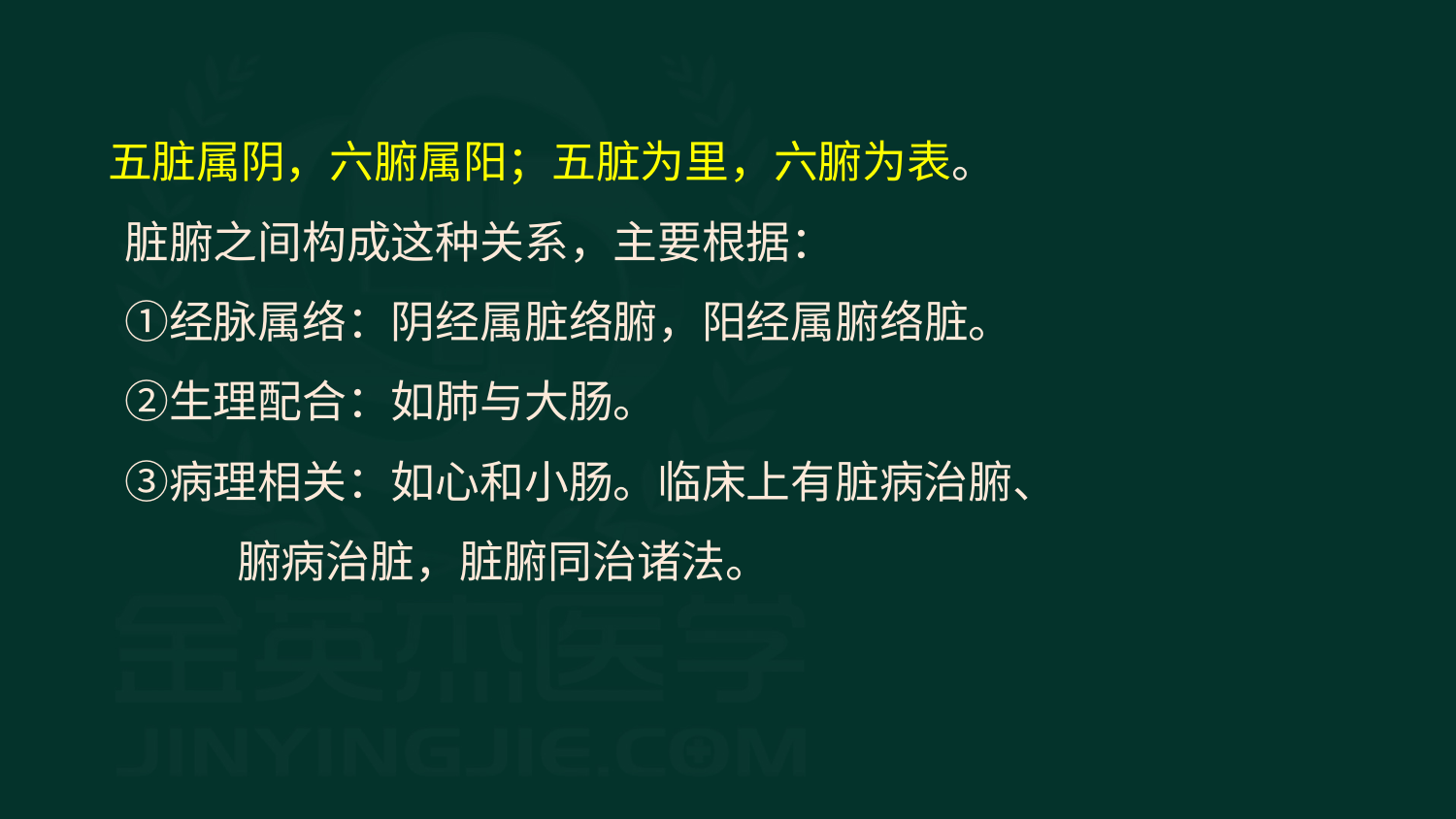

五脏属阴，六腑属阳；五脏为里，六腑为表。
脏腑之间构成这种关系，主要根据：
①经脉属络：阴经属脏络腑，阳经属腑络脏。
②生理配合：如肺与大肠。
③病理相关：如心和小肠。临床上有脏病治腑、
               腑病治脏，脏腑同治诸法。